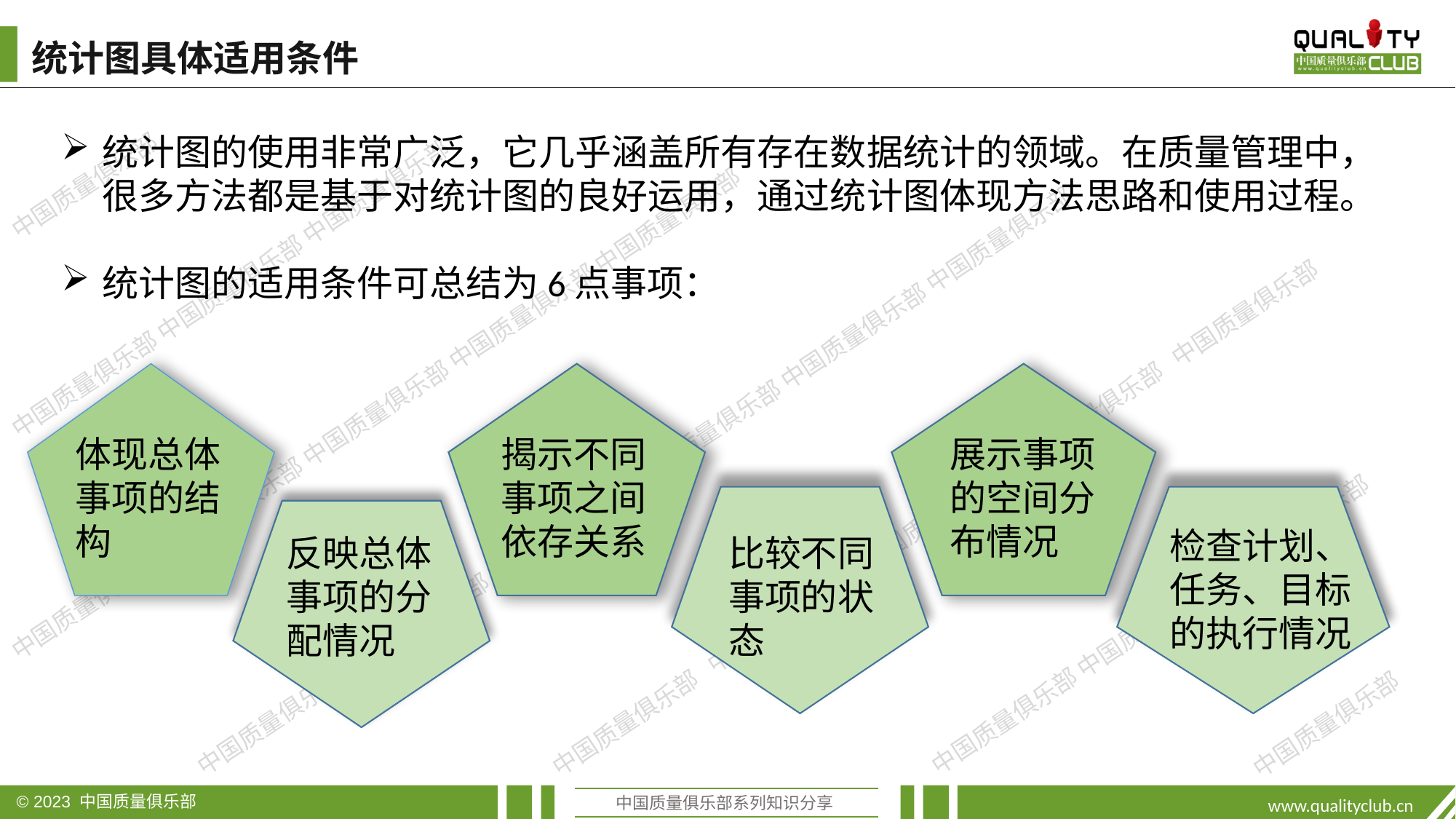

统计图具体适用条件
统计图的使用非常广泛，它几乎涵盖所有存在数据统计的领域。在质量管理中，很多方法都是基于对统计图的良好运用，通过统计图体现方法思路和使用过程。

统计图的适用条件可总结为6点事项：

体现总体事项的结构
揭示不同事项之间依存关系
展示事项的空间分布情况

检查计划、任务、目标的执行情况
反映总体事项的分配情况
比较不同事项的状态